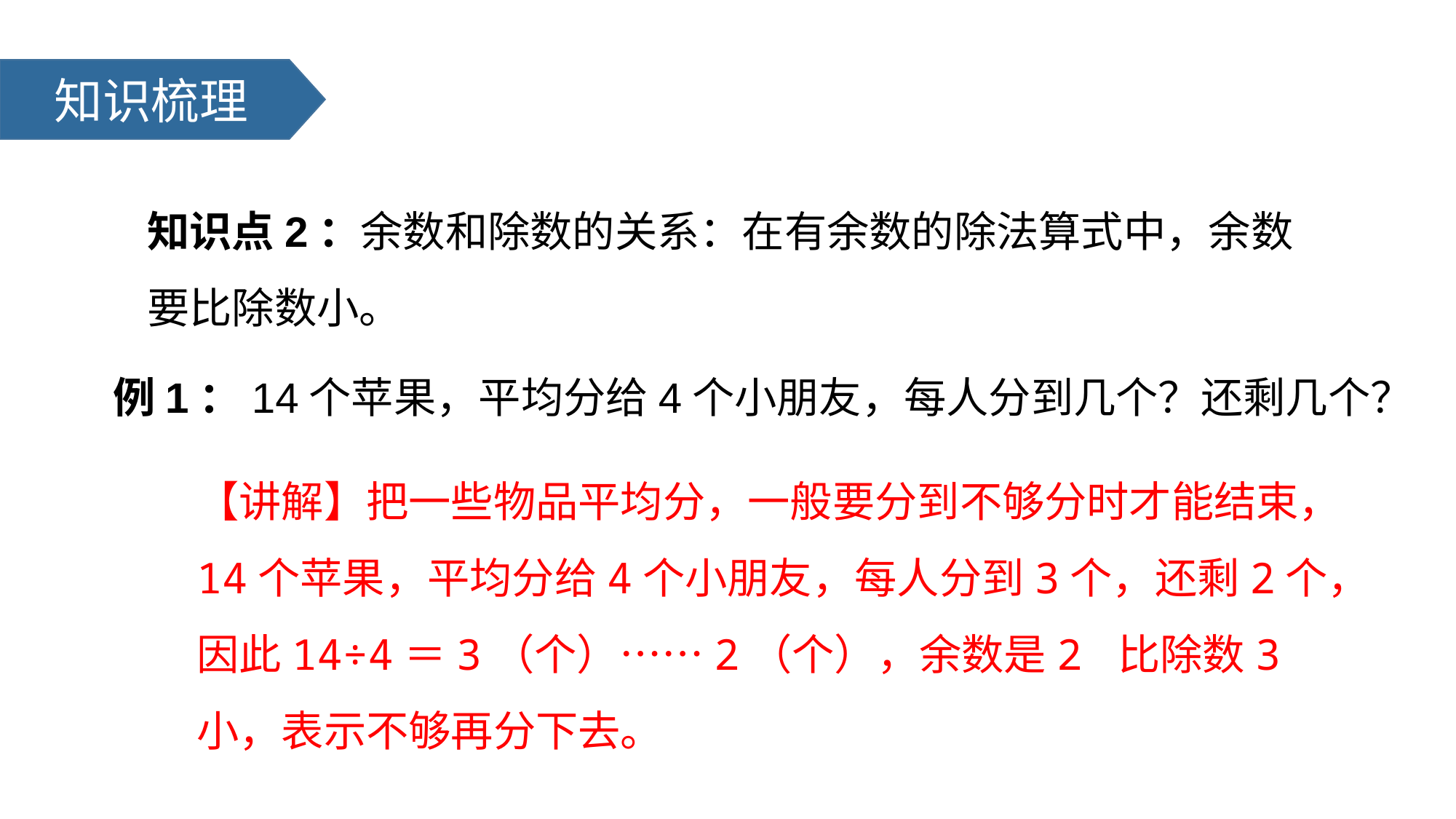

知识梳理
知识点2：余数和除数的关系：在有余数的除法算式中，余数要比除数小。
例1：14个苹果，平均分给4个小朋友，每人分到几个？还剩几个？
【讲解】把一些物品平均分，一般要分到不够分时才能结束，14个苹果，平均分给4个小朋友，每人分到3个，还剩2个，因此14÷4＝3（个）……2（个），余数是2 比除数3 小，表示不够再分下去。